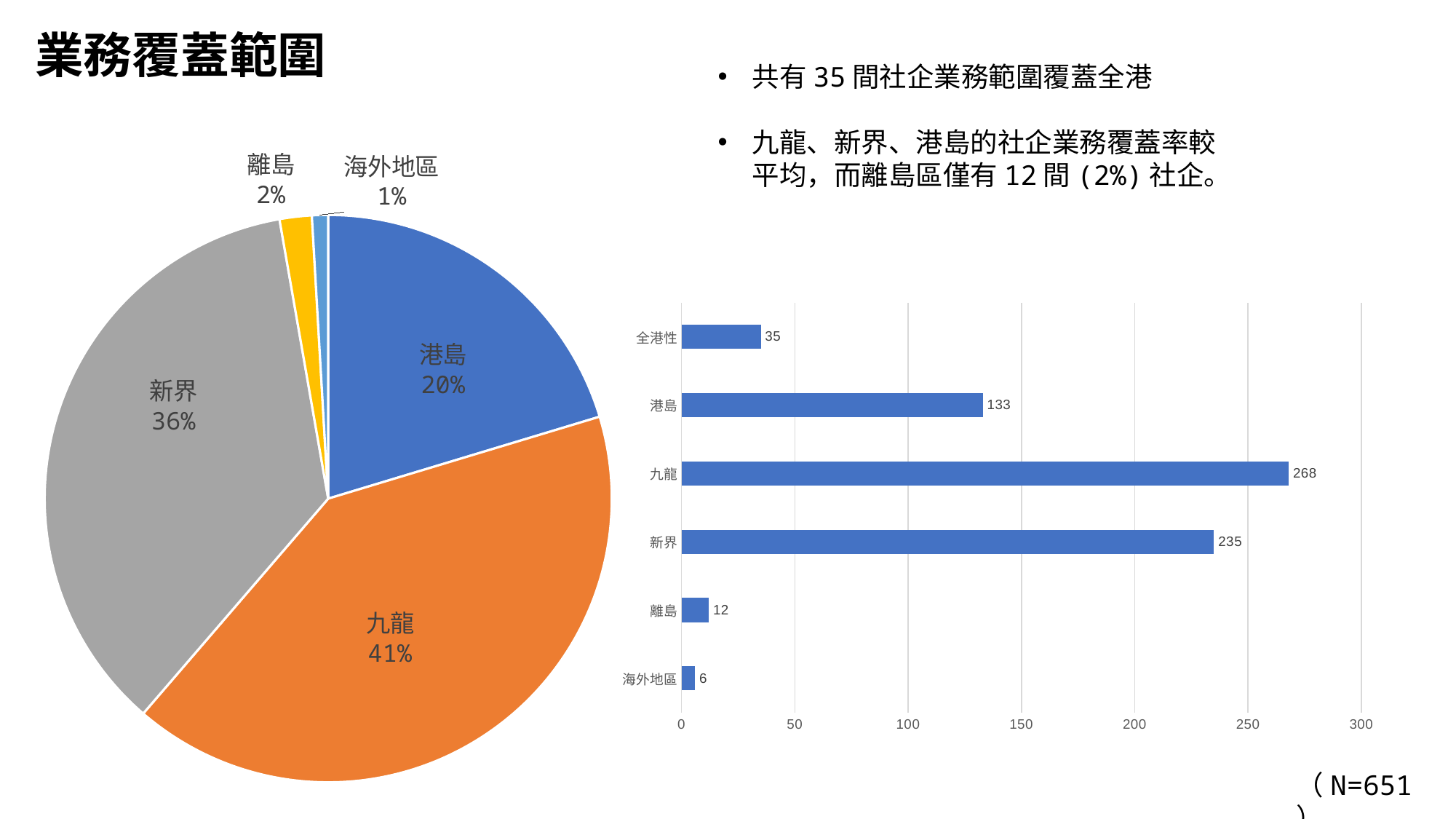

業務覆蓋範圍
共有35間社企業務範圍覆蓋全港

九龍、新界、港島的社企業務覆蓋率較平均，而離島區僅有12間(2%)社企。

### Chart

| Category |  |
|---|---|
| 港島 | 133.0 |
| 九龍 | 268.0 |
| 新界 | 235.0 |
| 離島 | 12.0 |
| 海外地區 | 6.0 |

### Chart

| Category |  |
|---|---|
| 海外地區 | 6.0 |
| 離島 | 12.0 |
| 新界 | 235.0 |
| 九龍 | 268.0 |
| 港島 | 133.0 |
| 全港性 | 35.0 |
（N=651）